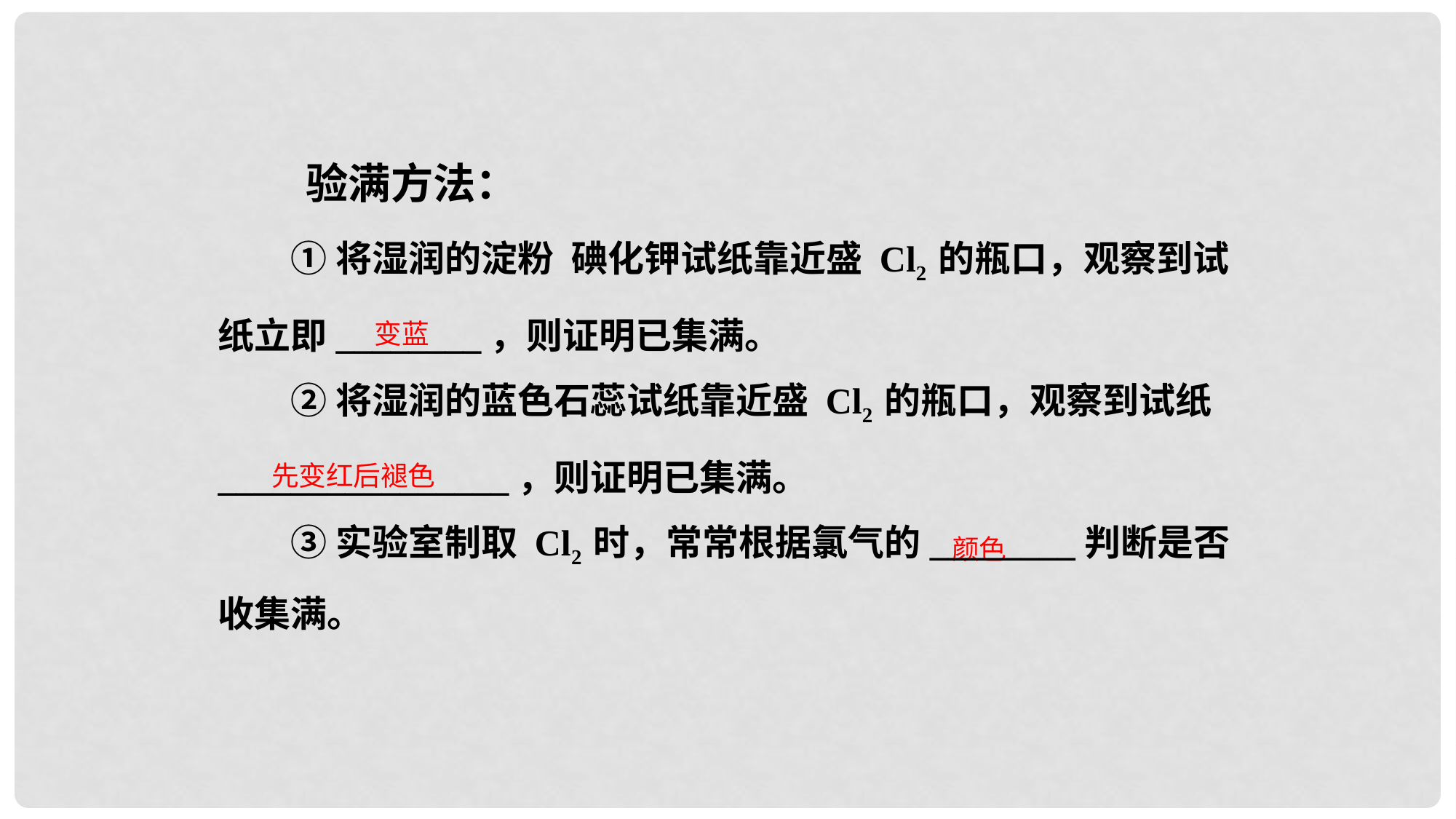

验满方法：
	①将湿润的淀粉­碘化钾试纸靠近盛 Cl2 的瓶口，观察到试

纸立即________，则证明已集满。

	②将湿润的蓝色石蕊试纸靠近盛 Cl2 的瓶口，观察到试纸

________________，则证明已集满。

	③实验室制取 Cl2 时，常常根据氯气的________判断是否

收集满。
变蓝
先变红后褪色
颜色